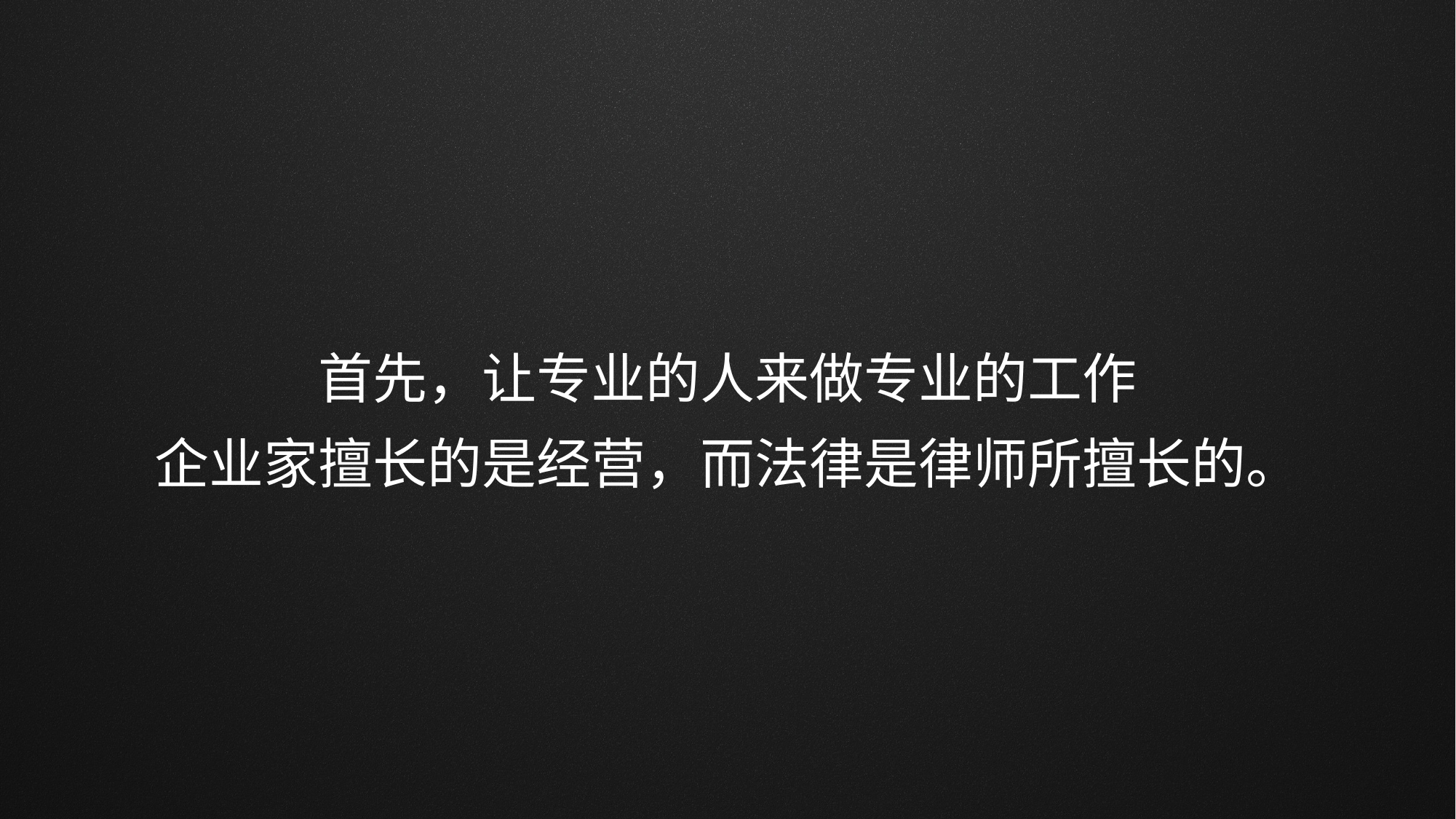

首先，让专业的人来做专业的工作
企业家擅长的是经营，而法律是律师所擅长的。